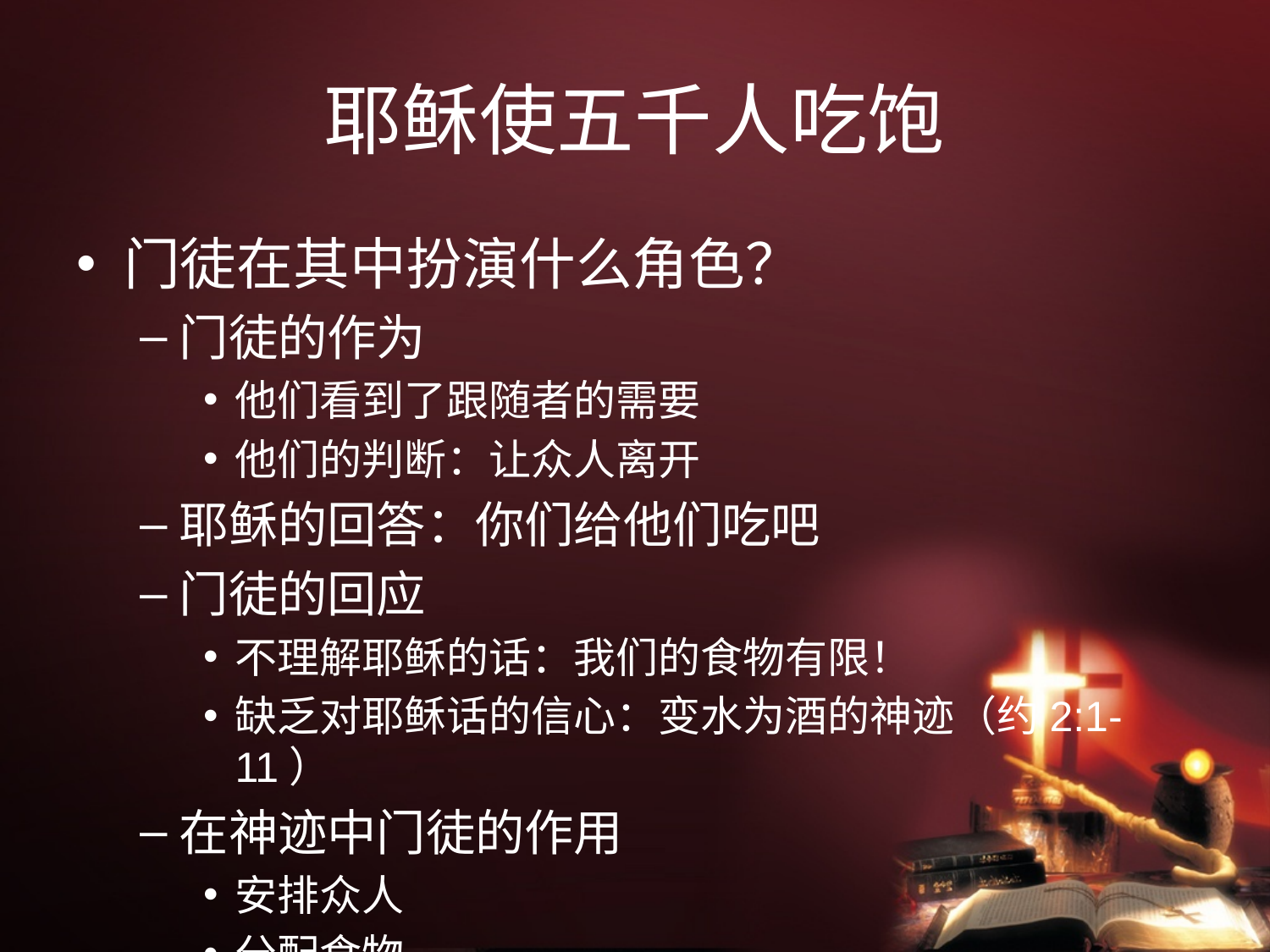

# 耶稣使五千人吃饱
门徒在其中扮演什么角色？
门徒的作为
他们看到了跟随者的需要
他们的判断：让众人离开
耶稣的回答：你们给他们吃吧
门徒的回应
不理解耶稣的话：我们的食物有限！
缺乏对耶稣话的信心：变水为酒的神迹（约2:1-11）
在神迹中门徒的作用
安排众人
分配食物